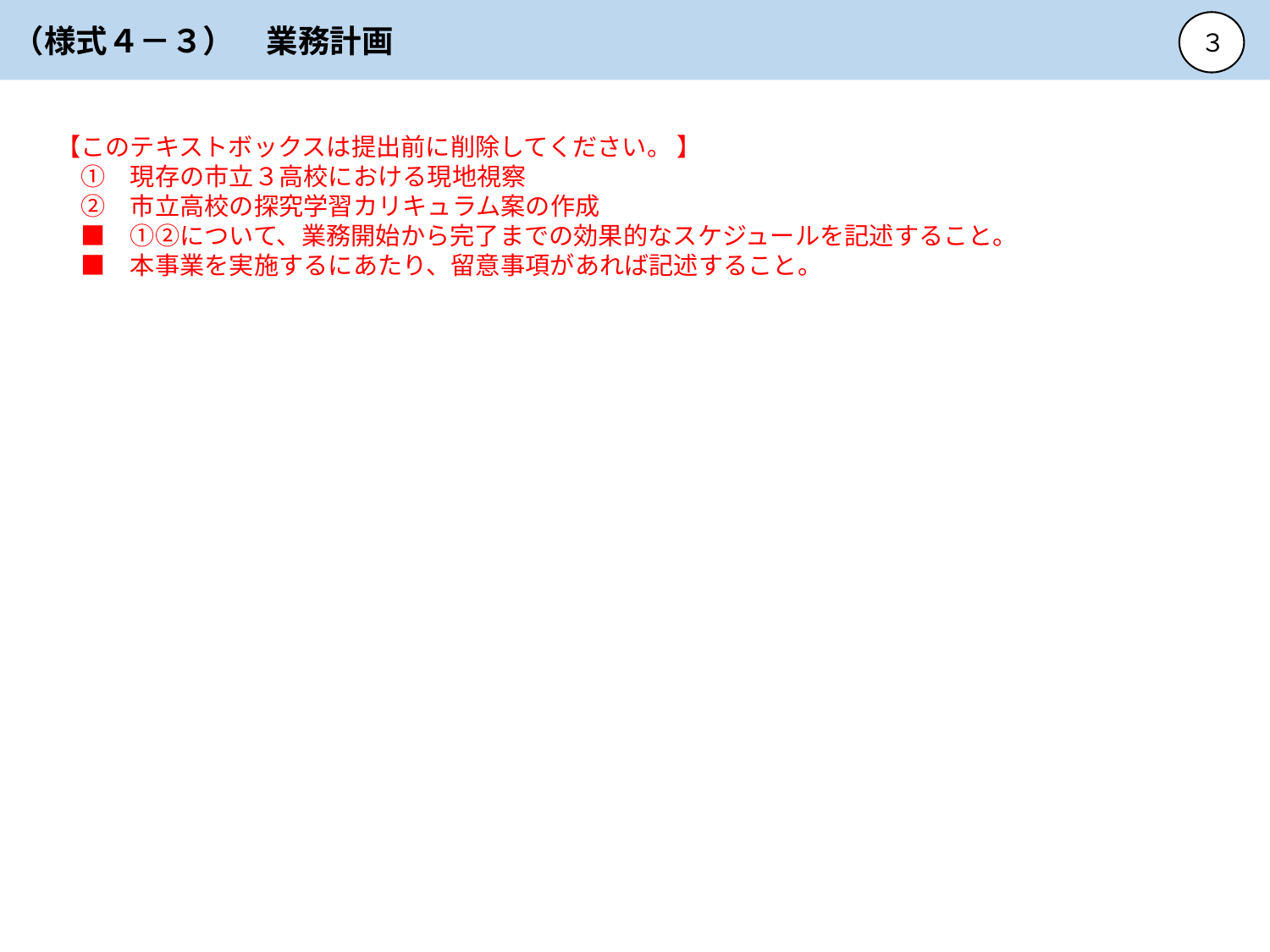

（様式４－３）　業務計画
３
【このテキストボックスは提出前に削除してください。 】
　①　現存の市立３高校における現地視察
　②　市立高校の探究学習カリキュラム案の作成
　■　①②について、業務開始から完了までの効果的なスケジュールを記述すること。
　■　本事業を実施するにあたり、留意事項があれば記述すること。